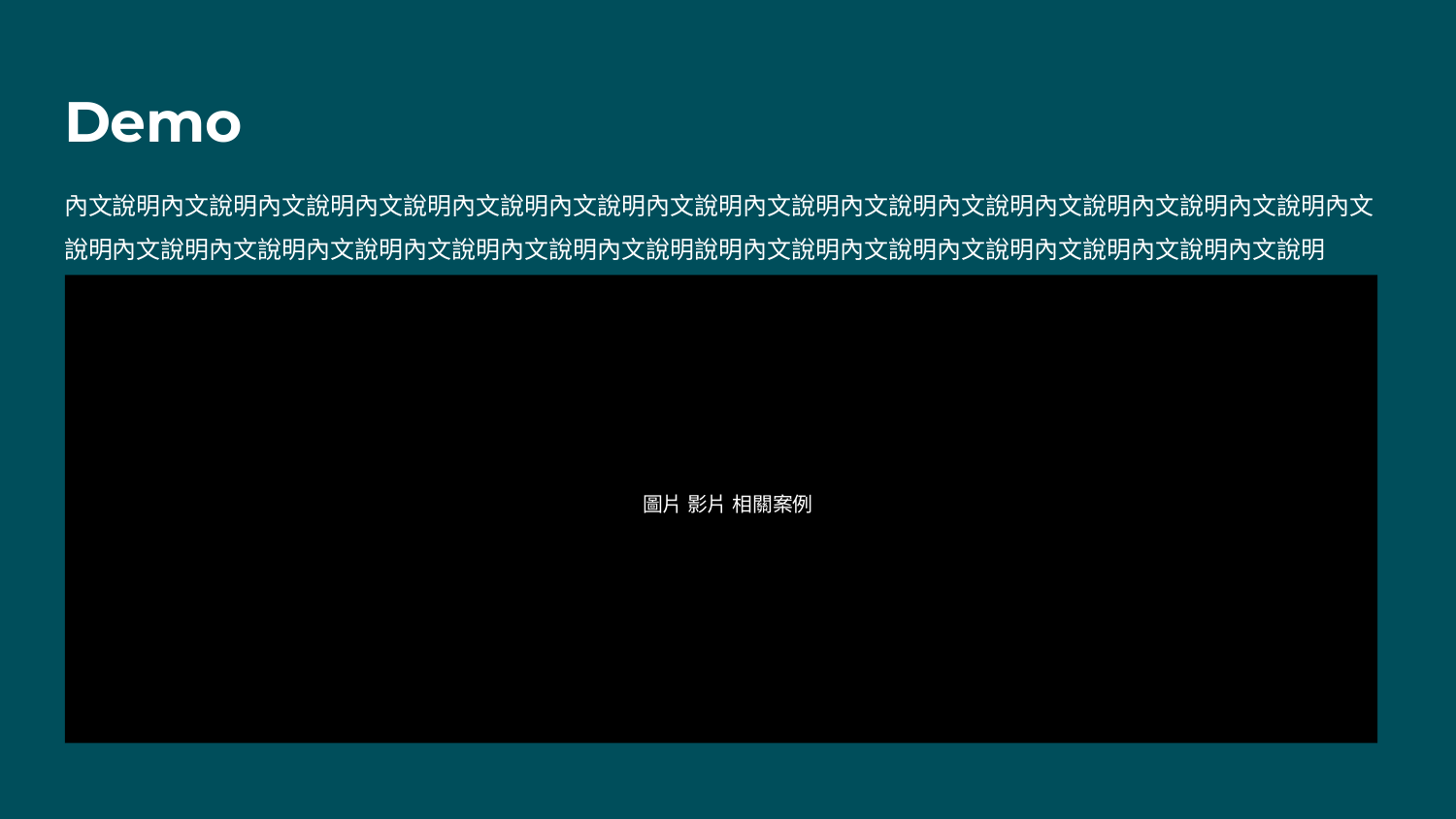

# Demo
內文說明內文說明內文說明內文說明內文說明內文說明內文說明內文說明內文說明內文說明內文說明內文說明內文說明內文說明內文說明內文說明內文說明內文說明內文說明內文說明說明內文說明內文說明內文說明內文說明內文說明內文說明

圖片 影片 相關案例